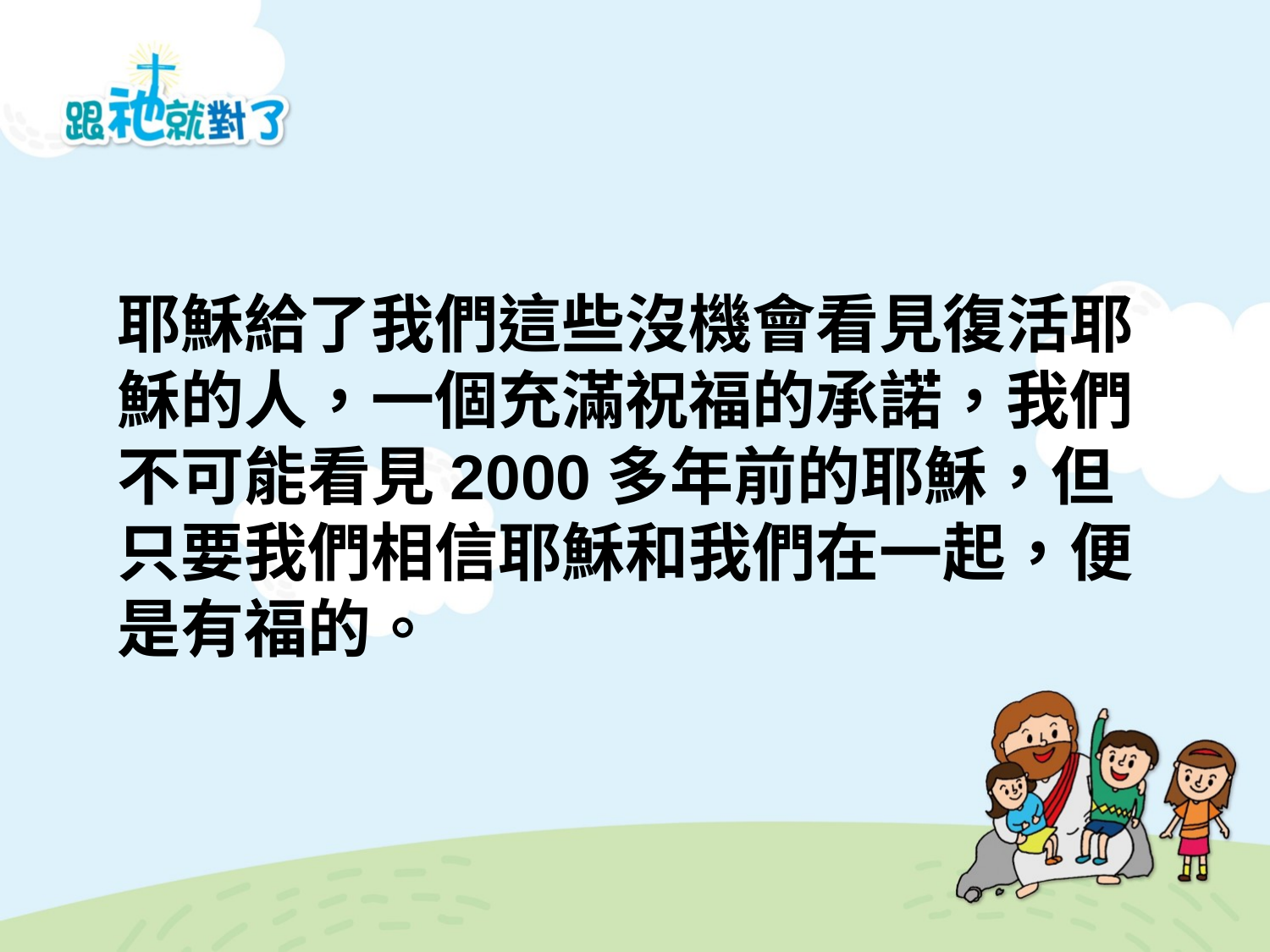

耶穌給了我們這些沒機會看見復活耶穌的人，一個充滿祝福的承諾，我們不可能看見2000多年前的耶穌，但只要我們相信耶穌和我們在一起，便是有福的。